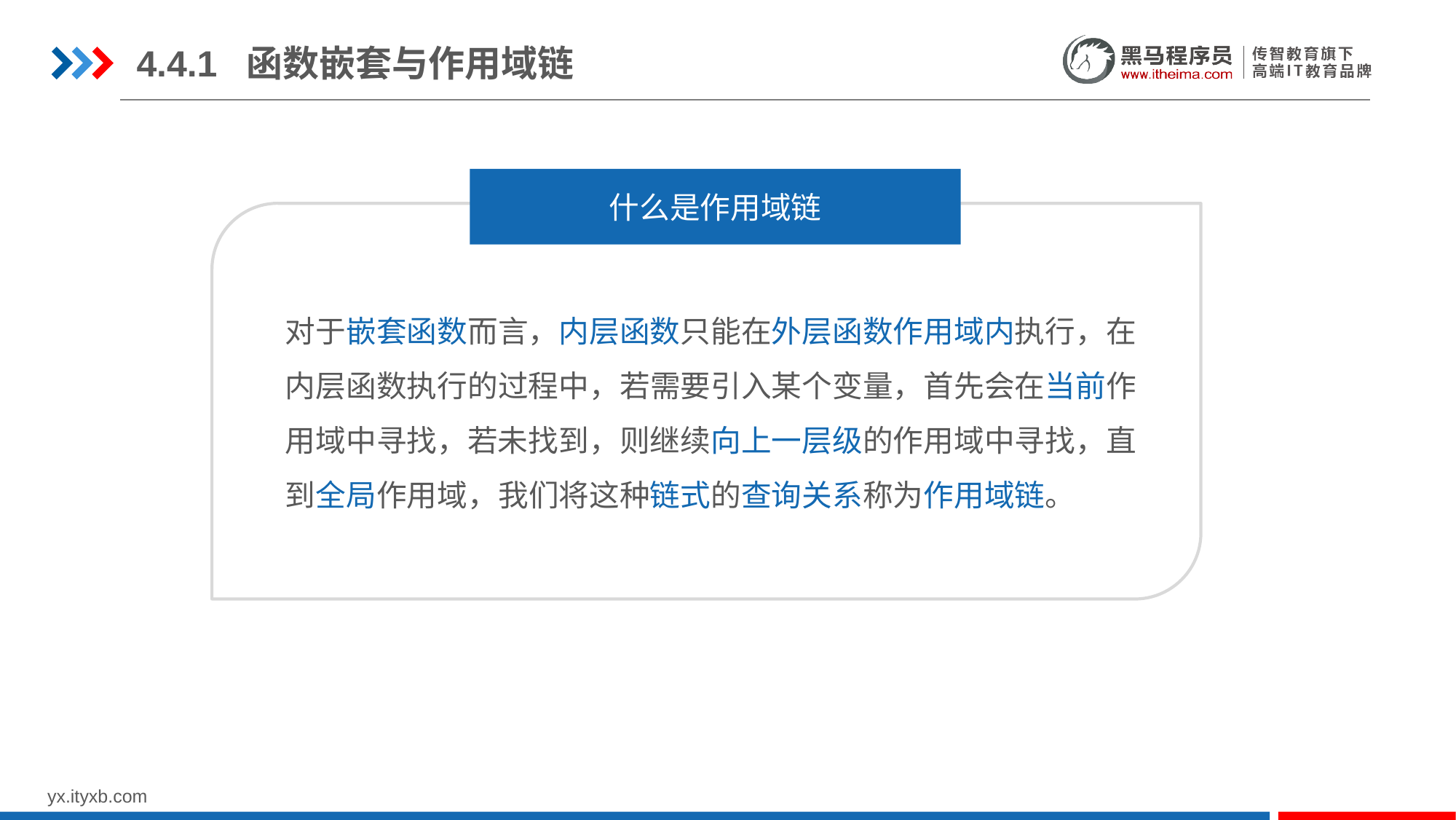

4.4.1  函数嵌套与作用域链
什么是作用域链

对于嵌套函数而言，内层函数只能在外层函数作用域内执行，在内层函数执行的过程中，若需要引入某个变量，首先会在当前作用域中寻找，若未找到，则继续向上一层级的作用域中寻找，直到全局作用域，我们将这种链式的查询关系称为作用域链。